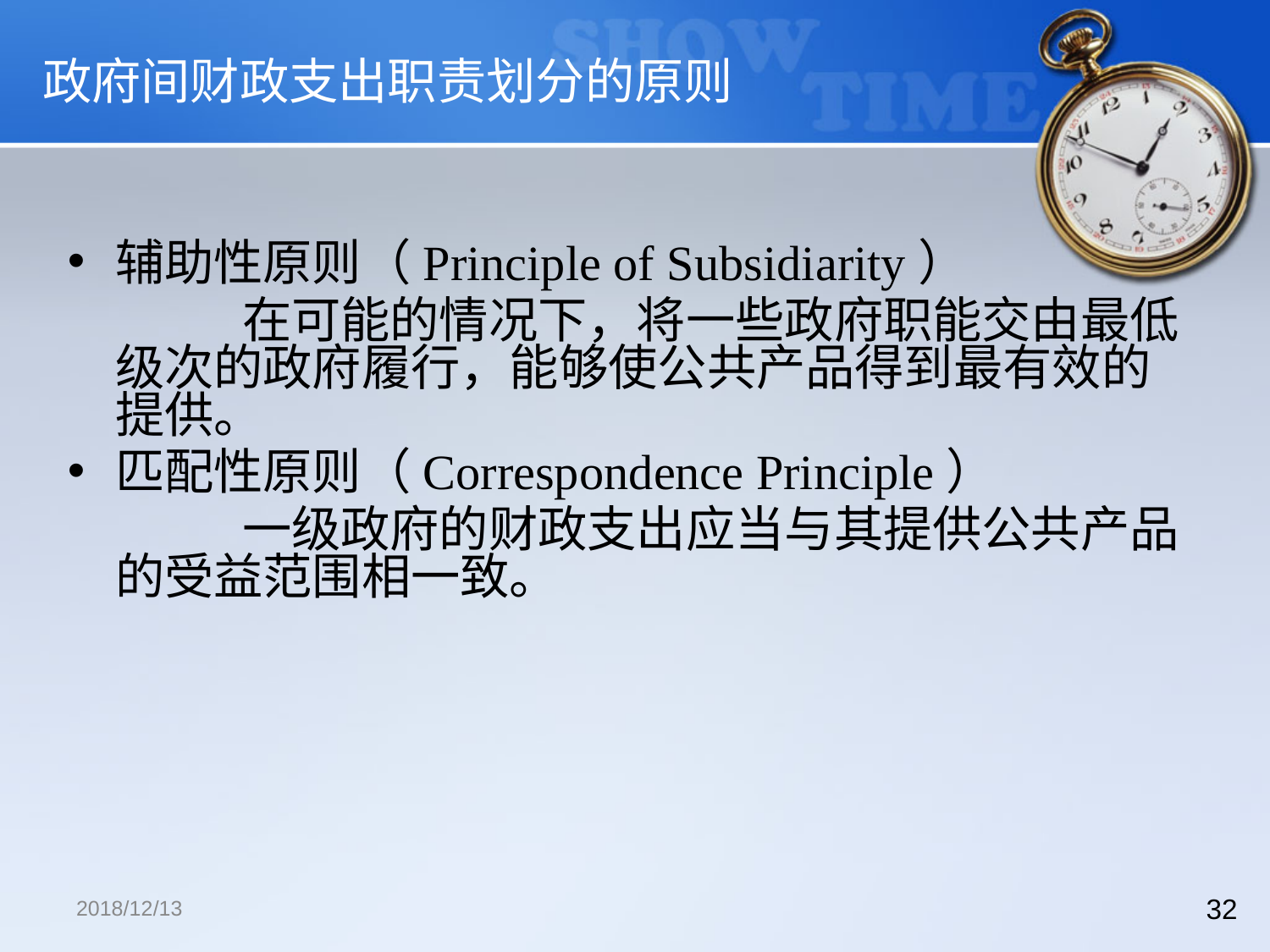

# 政府间财政支出职责划分的原则
辅助性原则（Principle of Subsidiarity）
		在可能的情况下，将一些政府职能交由最低级次的政府履行，能够使公共产品得到最有效的提供。
匹配性原则（Correspondence Principle）
		一级政府的财政支出应当与其提供公共产品的受益范围相一致。
2018/12/13
32